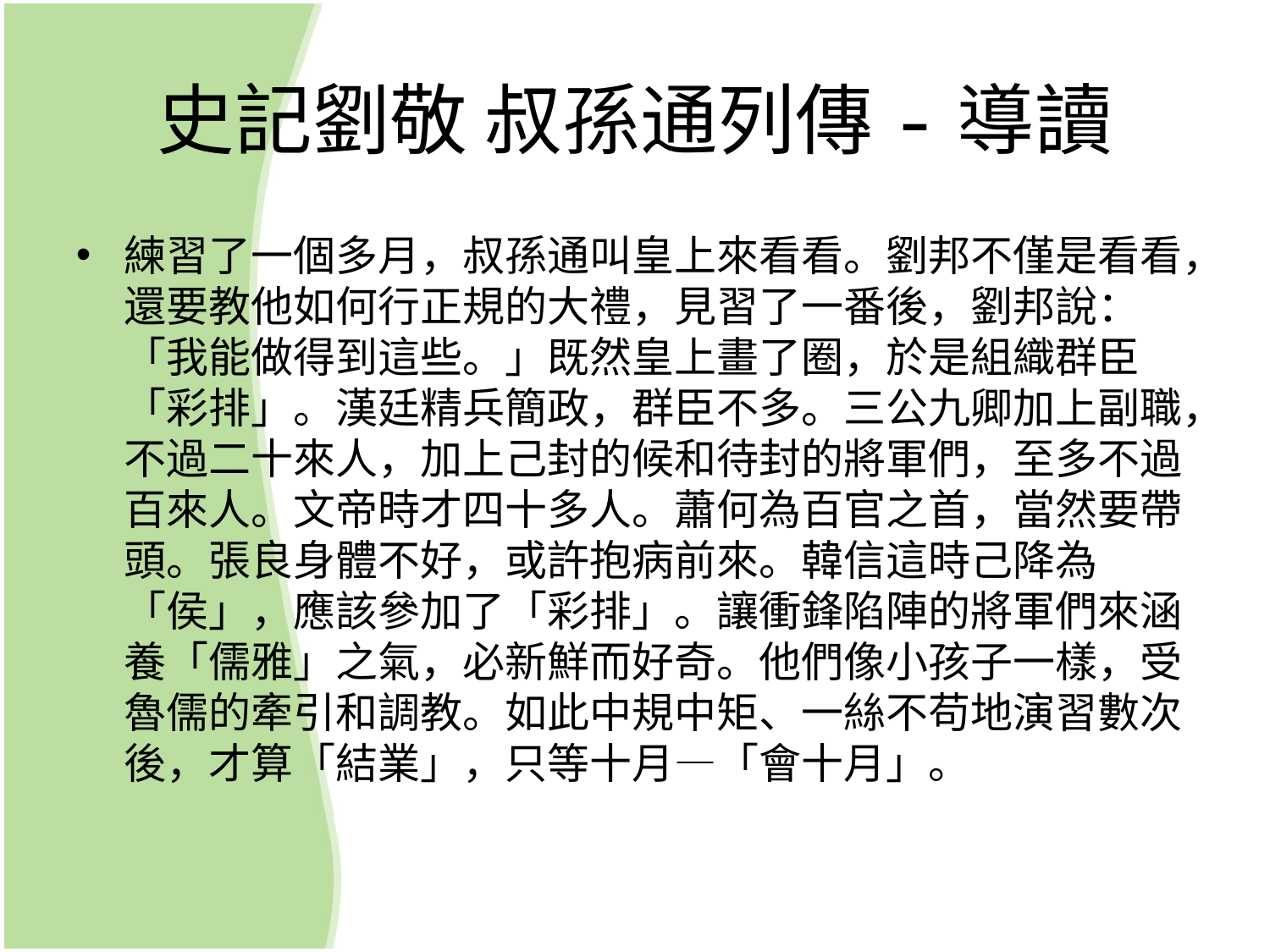

# 史記劉敬 叔孫通列傳-導讀
練習了一個多月，叔孫通叫皇上來看看。劉邦不僅是看看，還要教他如何行正規的大禮，見習了一番後，劉邦說：「我能做得到這些。」既然皇上畫了圈，於是組織群臣「彩排」。漢廷精兵簡政，群臣不多。三公九卿加上副職，不過二十來人，加上己封的候和待封的將軍們，至多不過百來人。文帝時才四十多人。蕭何為百官之首，當然要帶頭。張良身體不好，或許抱病前來。韓信這時己降為「侯」，應該參加了「彩排」。讓衝鋒陷陣的將軍們來涵養「儒雅」之氣，必新鮮而好奇。他們像小孩子一樣，受魯儒的牽引和調教。如此中規中矩、一絲不苟地演習數次後，才算「結業」，只等十月—「會十月」。